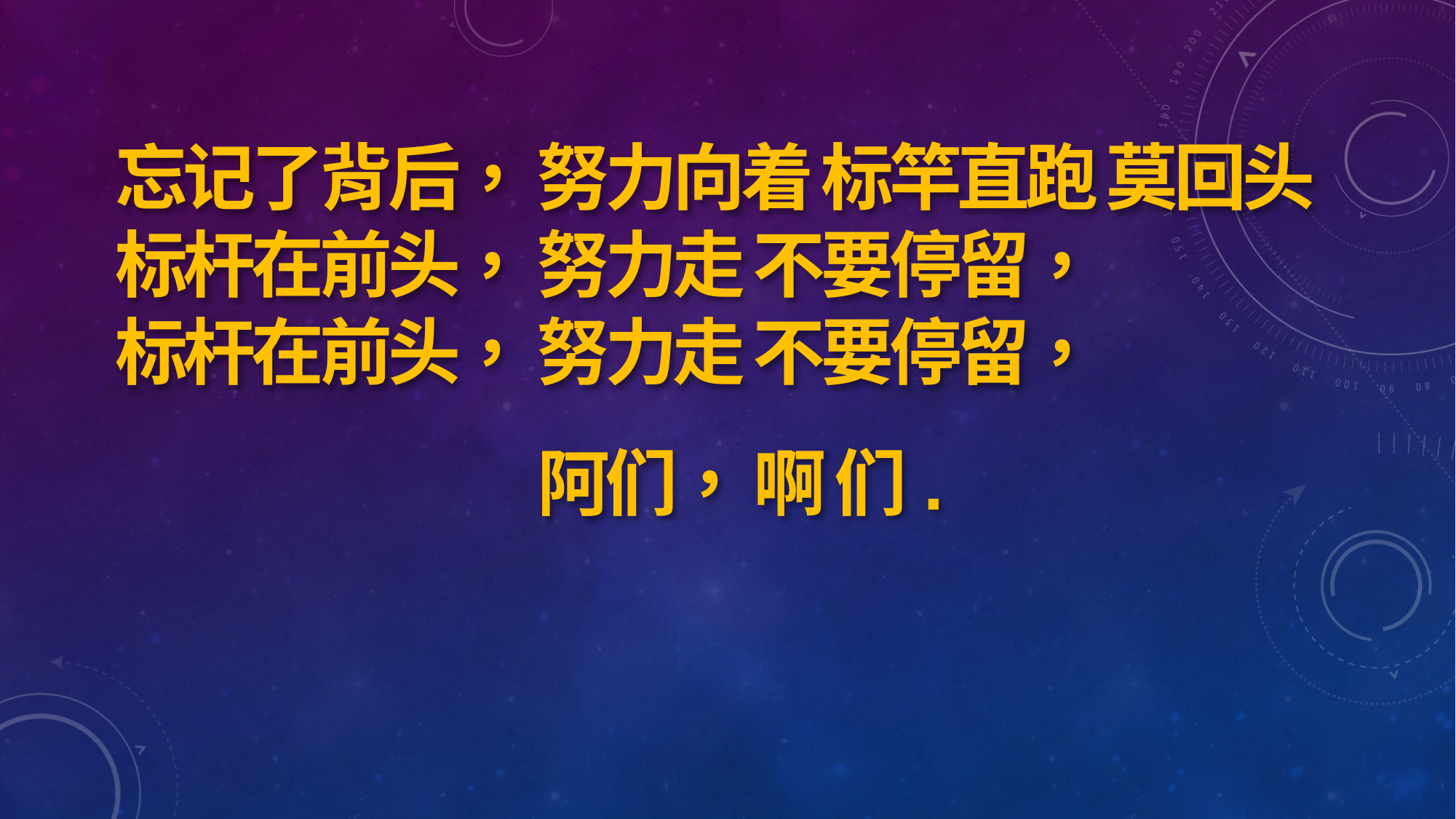

忘记了背后， 努力向着 标竿直跑 莫回头
标杆在前头， 努力走 不要停留，
标杆在前头， 努力走 不要停留，
阿们， 啊 们.